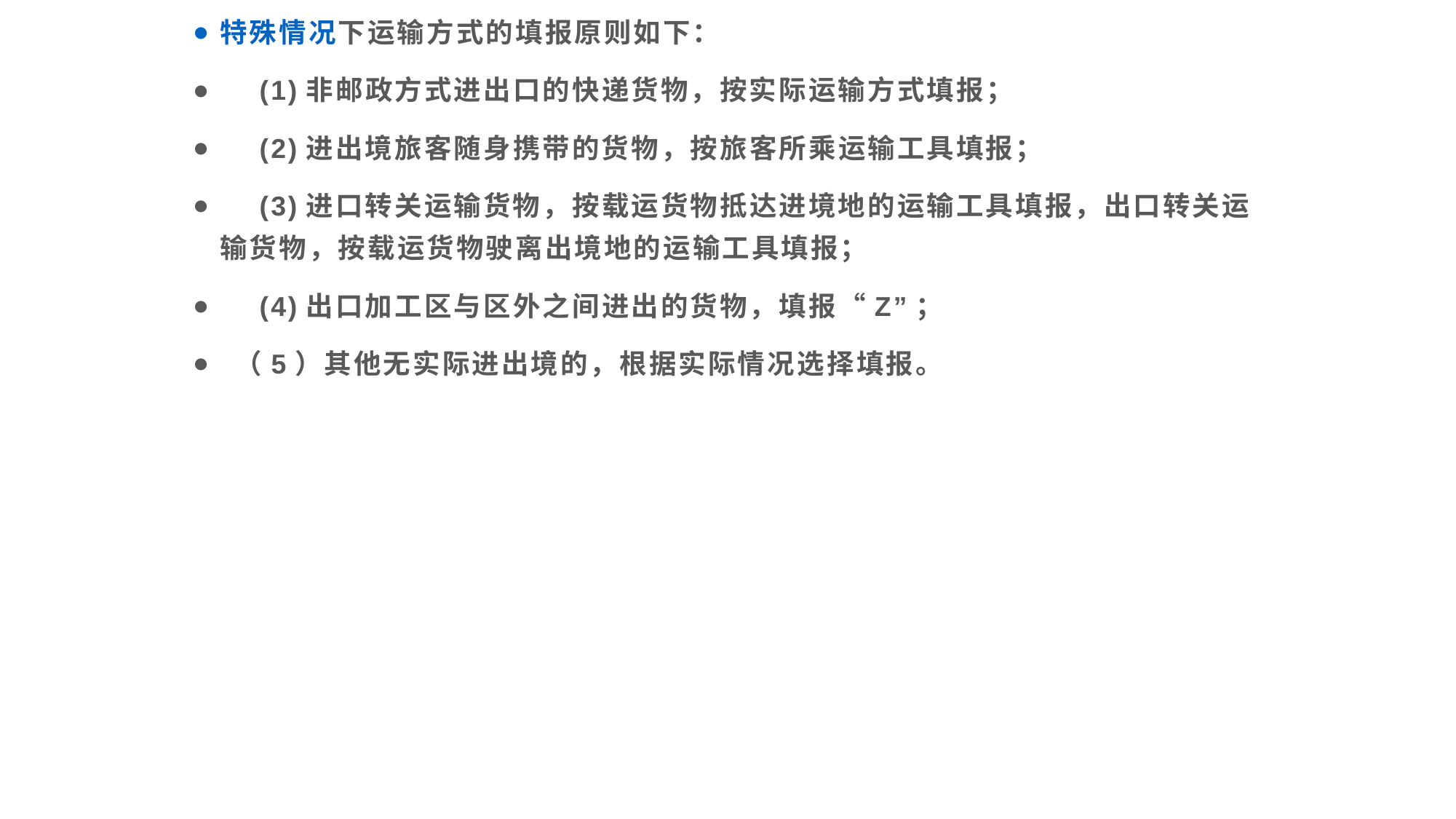

特殊情况下运输方式的填报原则如下：
    (1)非邮政方式进出口的快递货物，按实际运输方式填报；
    (2)进出境旅客随身携带的货物，按旅客所乘运输工具填报；
    (3)进口转关运输货物，按载运货物抵达进境地的运输工具填报，出口转关运输货物，按载运货物驶离出境地的运输工具填报；
    (4)出口加工区与区外之间进出的货物，填报“Z”；
 （5）其他无实际进出境的，根据实际情况选择填报。